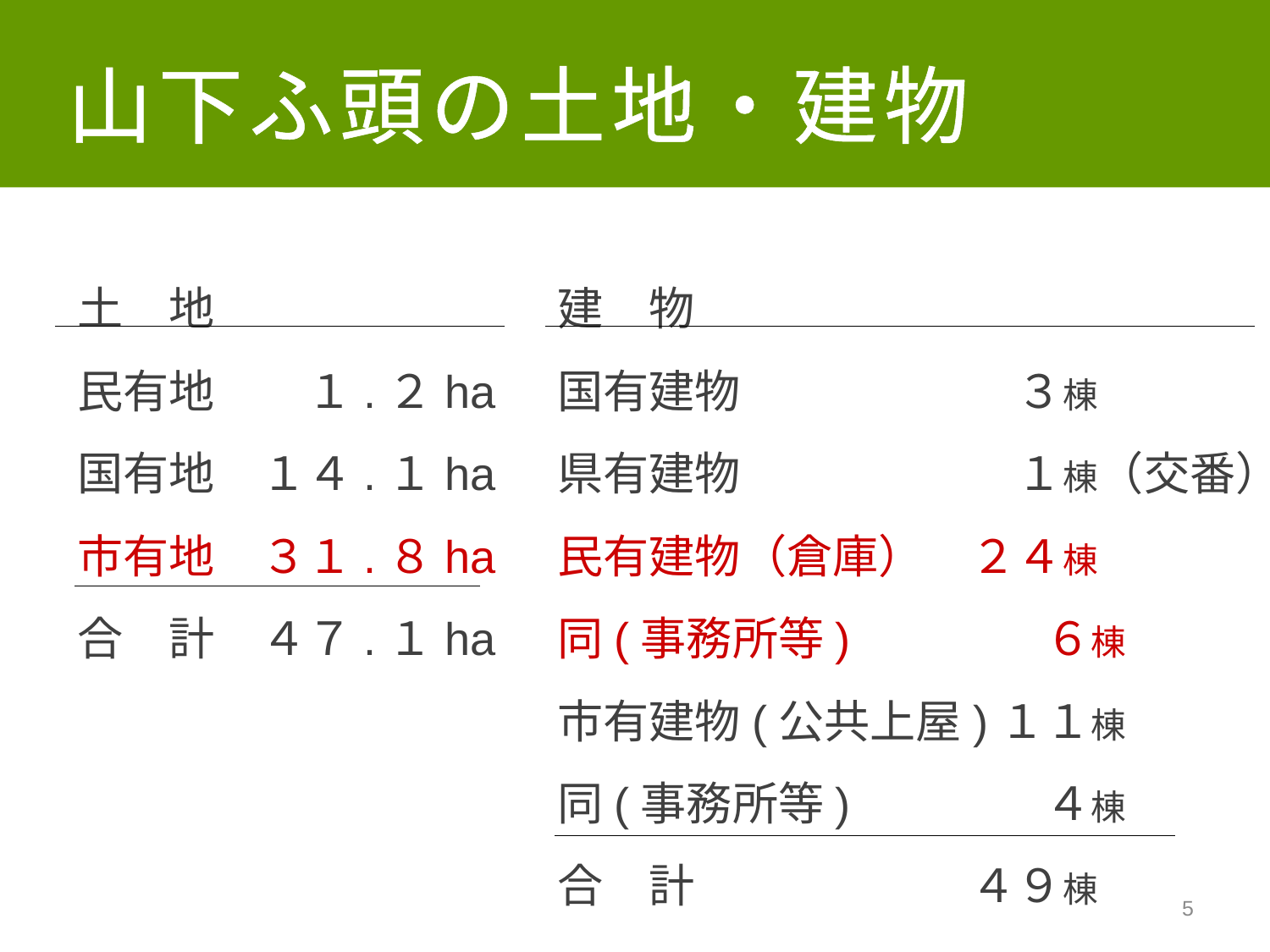

山下ふ頭の土地・建物
土　地
民有地　　１.２ha
国有地　１４.１ha
市有地　３１.８ha
合　計　４７.１ha
建　物
国有建物　　　　　　３棟
県有建物　　　　　　１棟（交番）
民有建物（倉庫）　２４棟
同(事務所等)　　　　６棟
市有建物(公共上屋)１１棟
同(事務所等)　　　　４棟
合　計　　　　　　４９棟
5